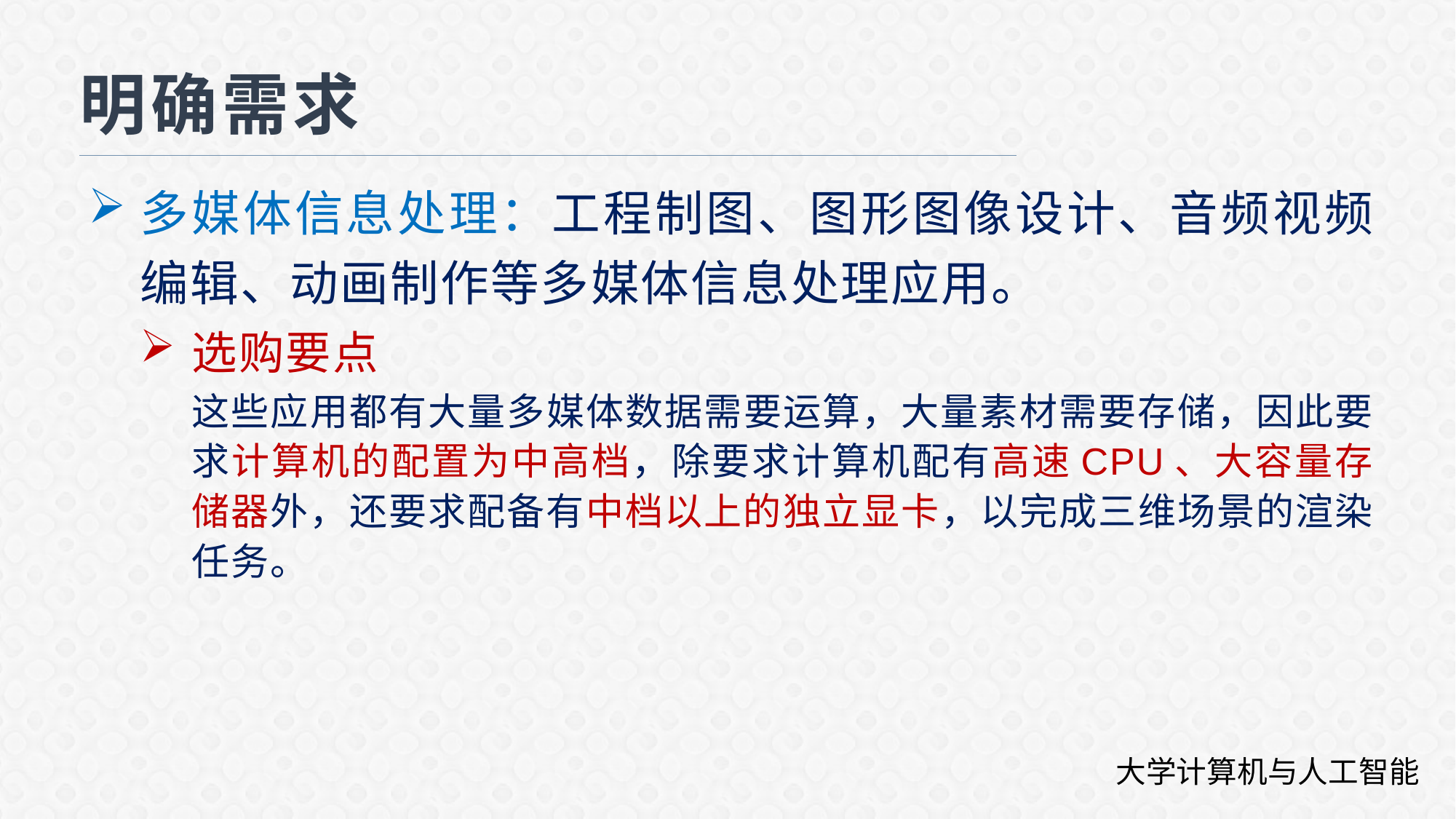

# 明确需求
多媒体信息处理：工程制图、图形图像设计、音频视频编辑、动画制作等多媒体信息处理应用。
选购要点
这些应用都有大量多媒体数据需要运算，大量素材需要存储，因此要求计算机的配置为中高档，除要求计算机配有高速CPU、大容量存储器外，还要求配备有中档以上的独立显卡，以完成三维场景的渲染任务。